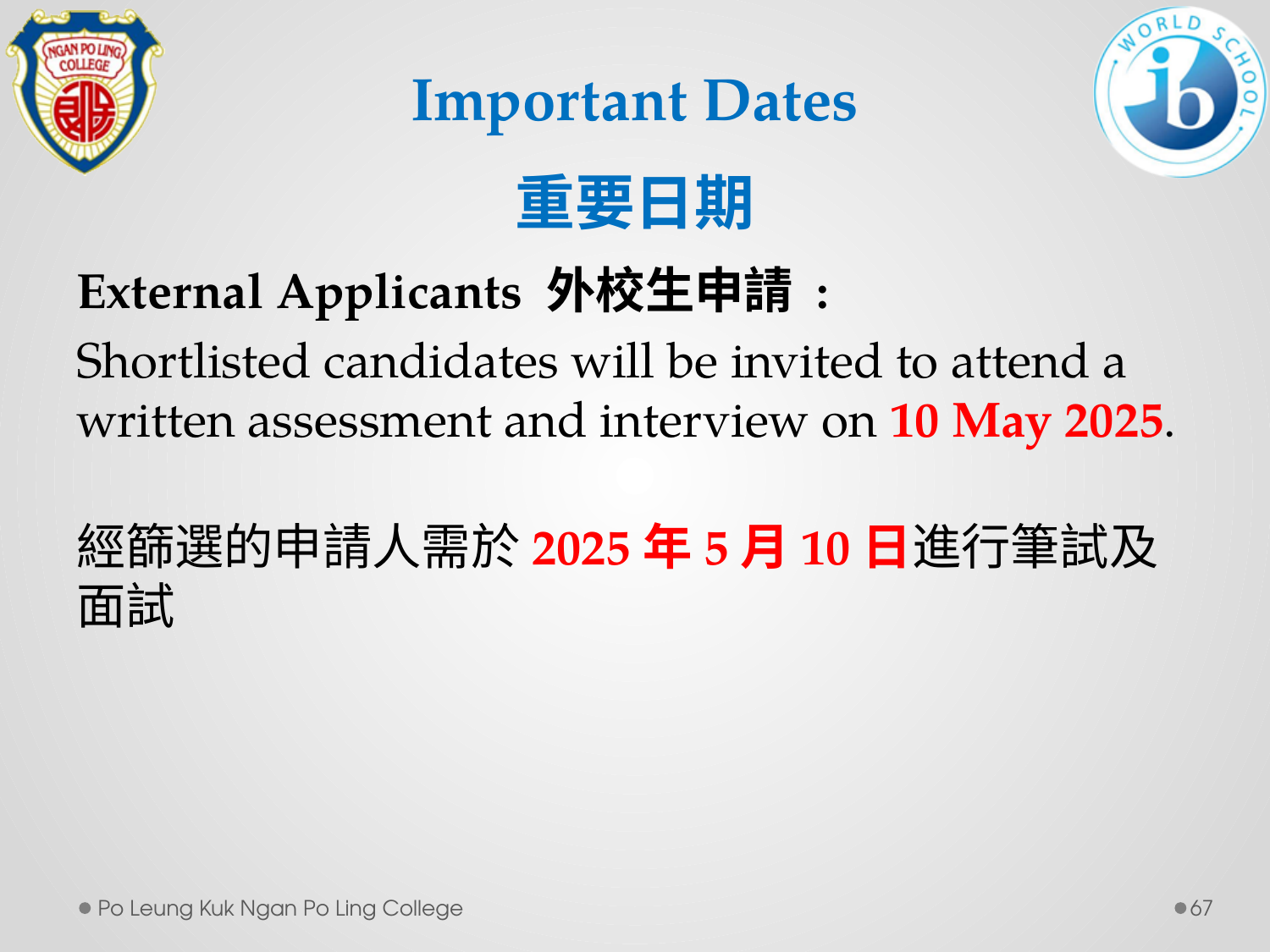

# Important Dates 重要日期

External Applicants 外校生申請 :
Shortlisted candidates will be invited to attend a written assessment and interview on 10 May 2025.
經篩選的申請人需於2025年5月10日進行筆試及面試

Po Leung Kuk Ngan Po Ling College
67